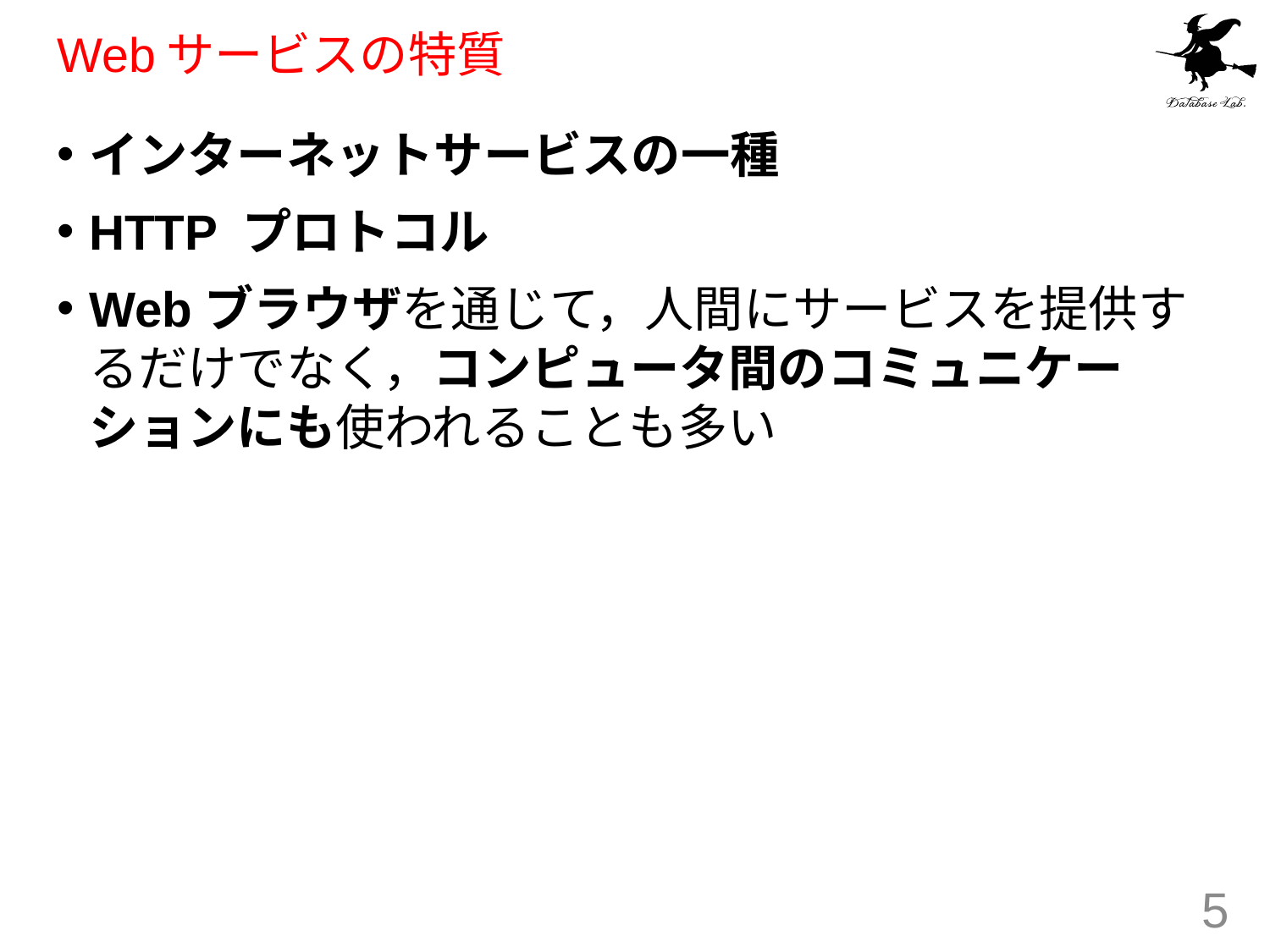

# Webサービスの特質
インターネットサービスの一種
HTTP プロトコル
Webブラウザを通じて，人間にサービスを提供するだけでなく，コンピュータ間のコミュニケーションにも使われることも多い
5